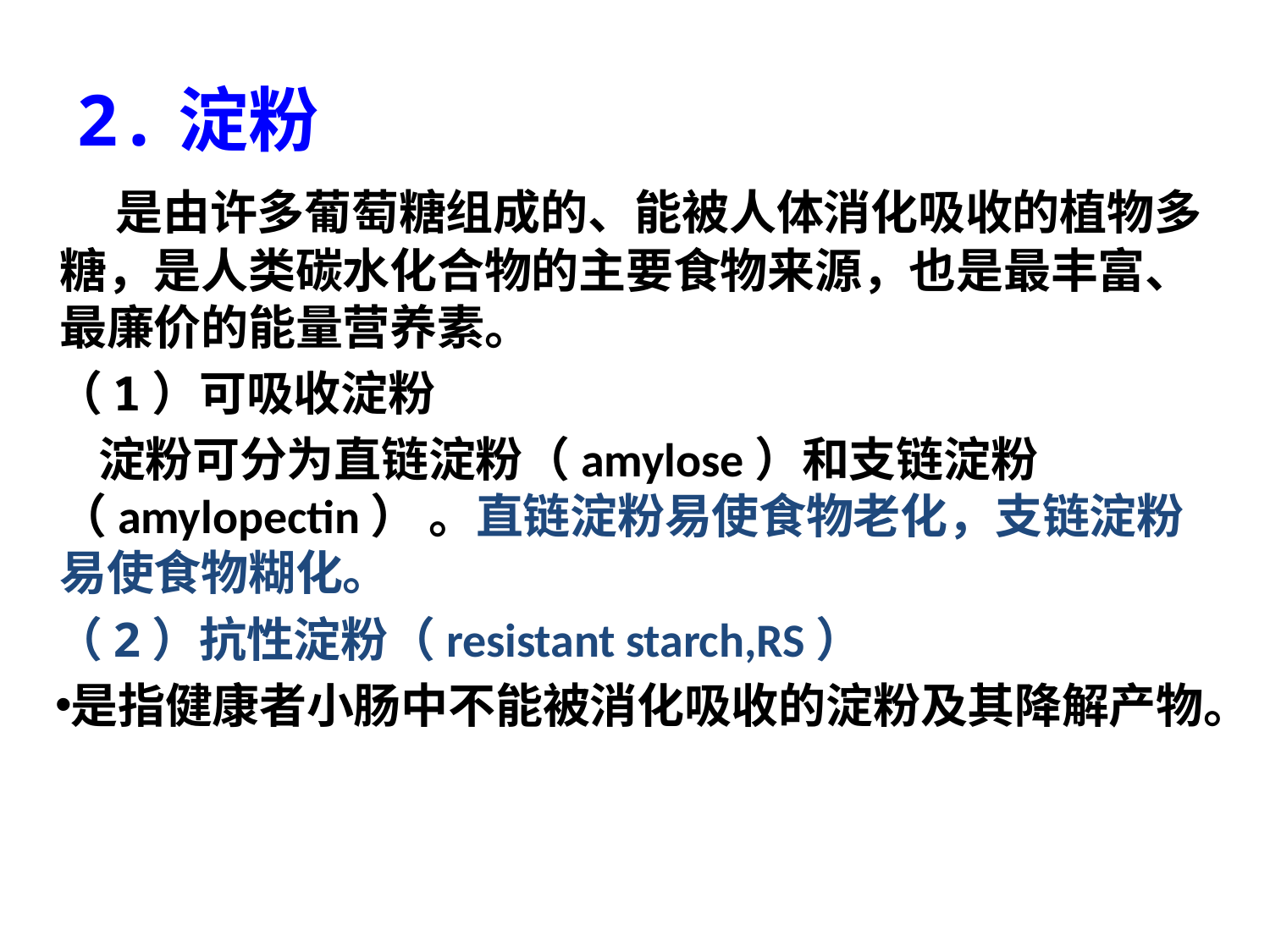

# 2.淀粉
    是由许多葡萄糖组成的、能被人体消化吸收的植物多糖，是人类碳水化合物的主要食物来源，也是最丰富、最廉价的能量营养素。
（1）可吸收淀粉
   淀粉可分为直链淀粉（amylose）和支链淀粉（amylopectin） 。直链淀粉易使食物老化，支链淀粉易使食物糊化。
（2）抗性淀粉（resistant starch,RS）
是指健康者小肠中不能被消化吸收的淀粉及其降解产物。